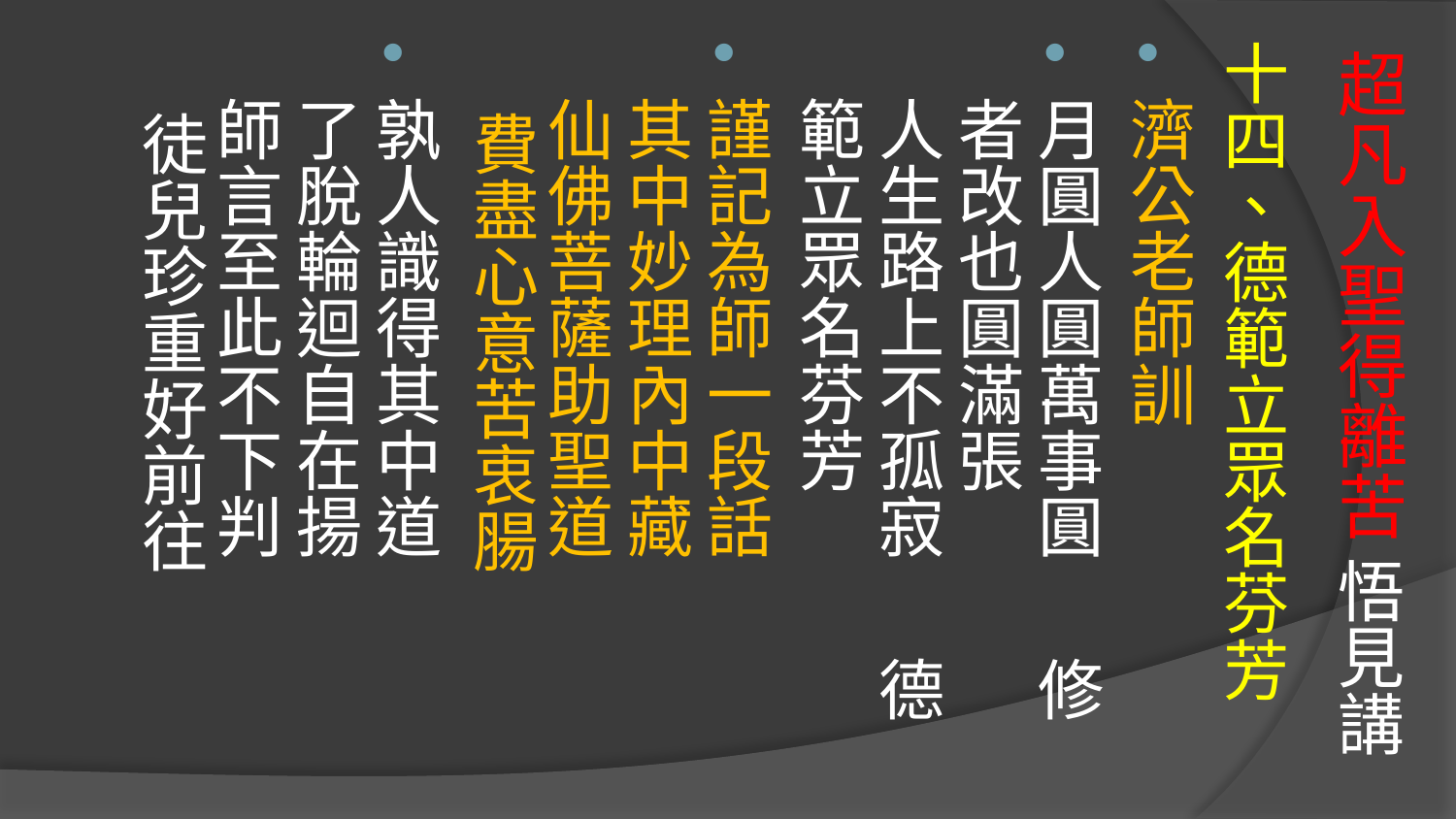

# 超凡入聖得離苦 悟見講
十四、德範立眾名芬芳
濟公老師訓
月圓人圓萬事圓　  修者改也圓滿張
人生路上不孤寂　  德範立眾名芬芳
謹記為師一段話　           其中妙理內中藏
仙佛菩薩助聖道　            費盡心意苦衷腸
孰人識得其中道　        了脫輪迴自在揚
師言至此不下判　            徒兒珍重好前往